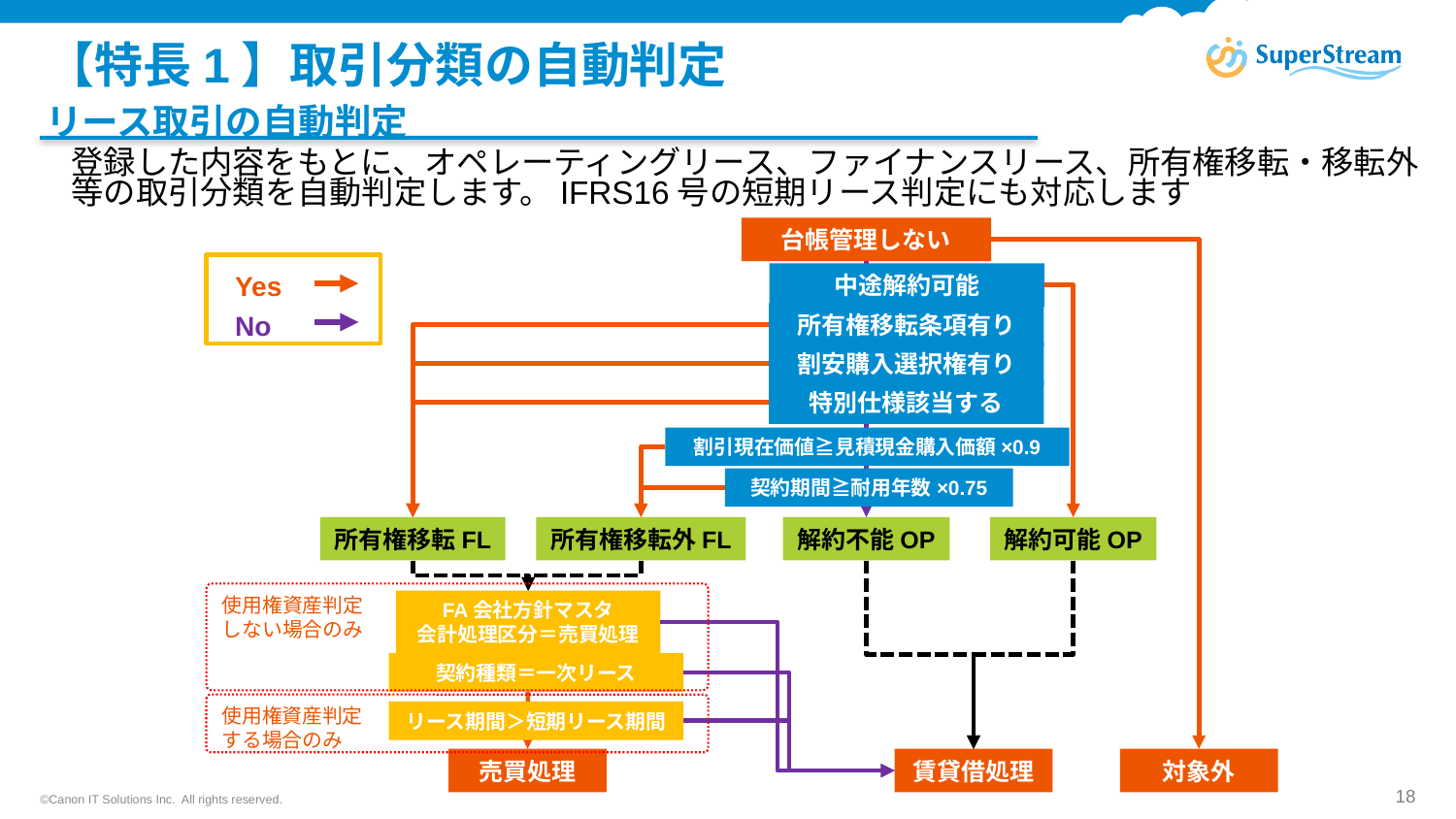

# 【特長1】取引分類の自動判定
リース取引の自動判定

登録した内容をもとに、オペレーティングリース、ファイナンスリース、所有権移転・移転外等の取引分類を自動判定します。IFRS16号の短期リース判定にも対応します
台帳管理しない

Yes
No
中途解約可能
所有権移転条項有り
割安購入選択権有り
特別仕様該当する
割引現在価値≧見積現金購入価額×0.9
契約期間≧耐用年数×0.75
所有権移転FL
解約可能OP
解約不能OP
所有権移転外FL
使用権資産判定
しない場合のみ
FA会社方針マスタ
会計処理区分＝売買処理
契約種類＝一次リース
使用権資産判定
する場合のみ
リース期間＞短期リース期間
売買処理
賃貸借処理
対象外
©Canon IT Solutions Inc.  All rights reserved.
18